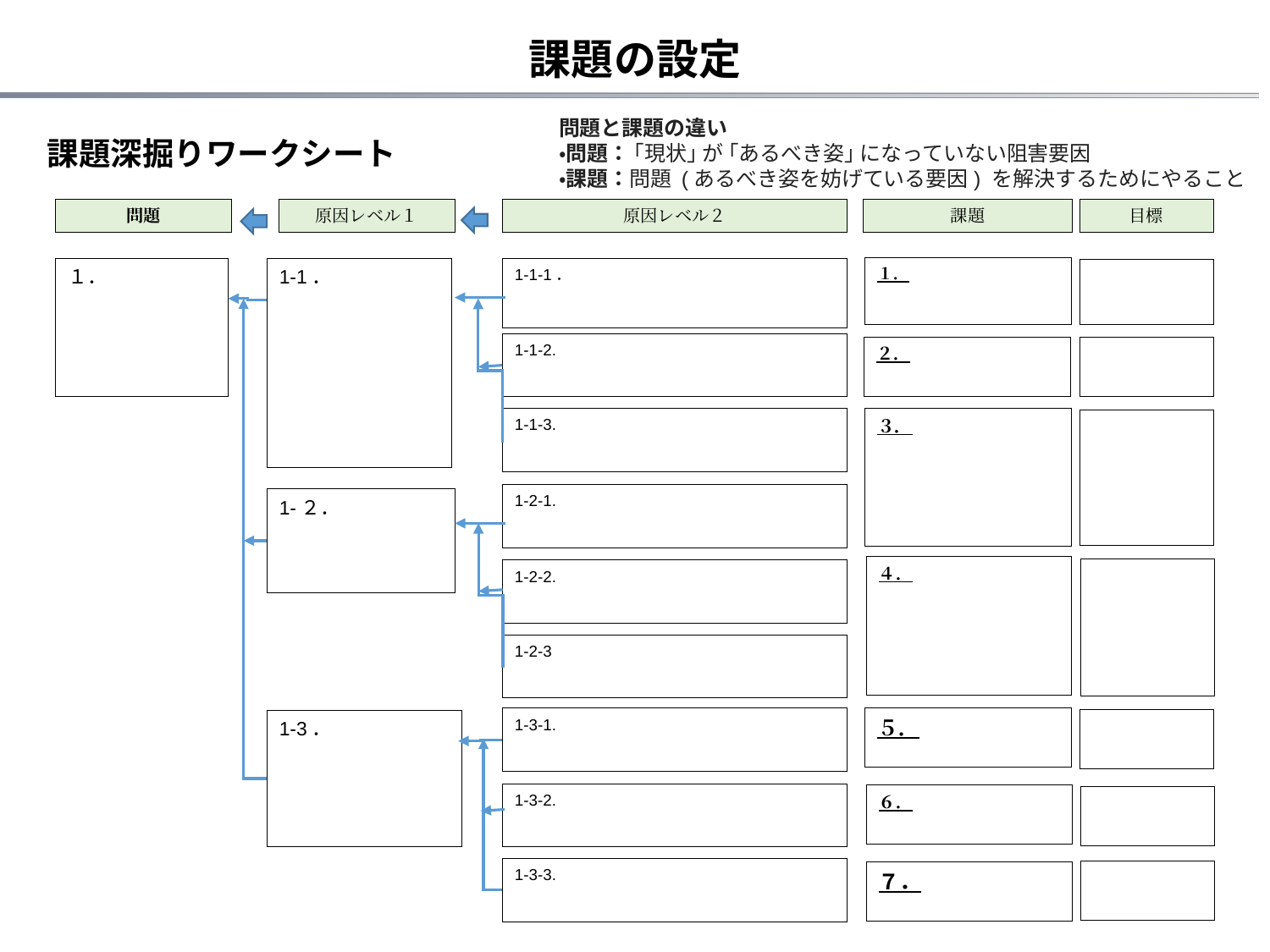

課題の設定

問題と課題の違い
・問題： ｢現状｣ が ｢あるべき姿｣ になっていない阻害要因
・課題：問題 (あるべき姿を妨げている要因) を解決するためにやること
課題深掘りワークシート
問題
原因レベル１
原因レベル２
課題
目標

１．
1-1．

１．
1-1-1．
1-1-2.
1-1-3.

２．

３．

1-2-1.
1-2-2.
1-2-3

1-２．

1-3-1.
1-3-2.
1-3-3.
５．

1-3．
６．

７．
４．